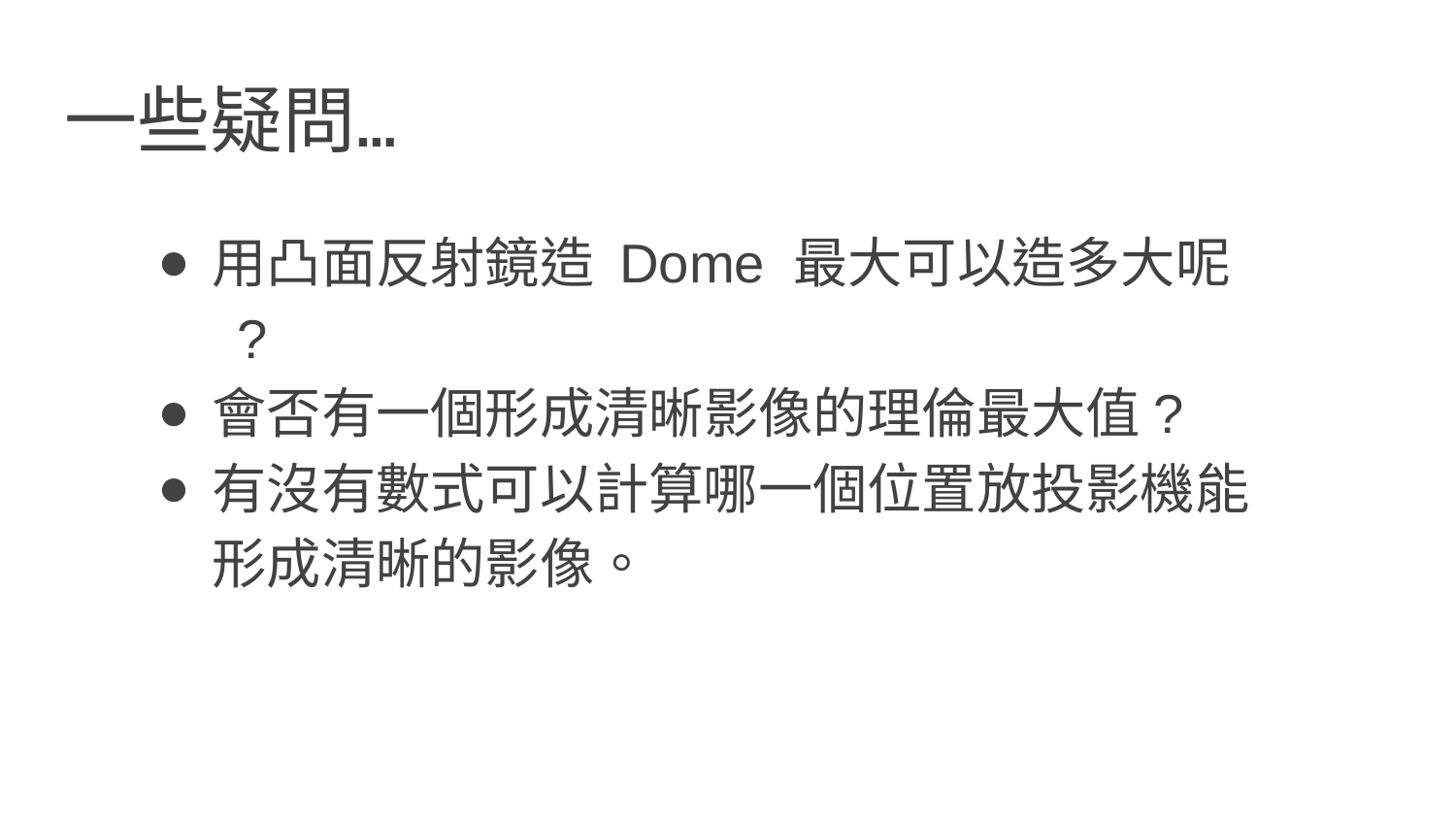

# 一些疑問…
用凸面反射鏡造 Dome 最大可以造多大呢 ?
會否有一個形成清晰影像的理倫最大值?
有沒有數式可以計算哪一個位置放投影機能形成清晰的影像。